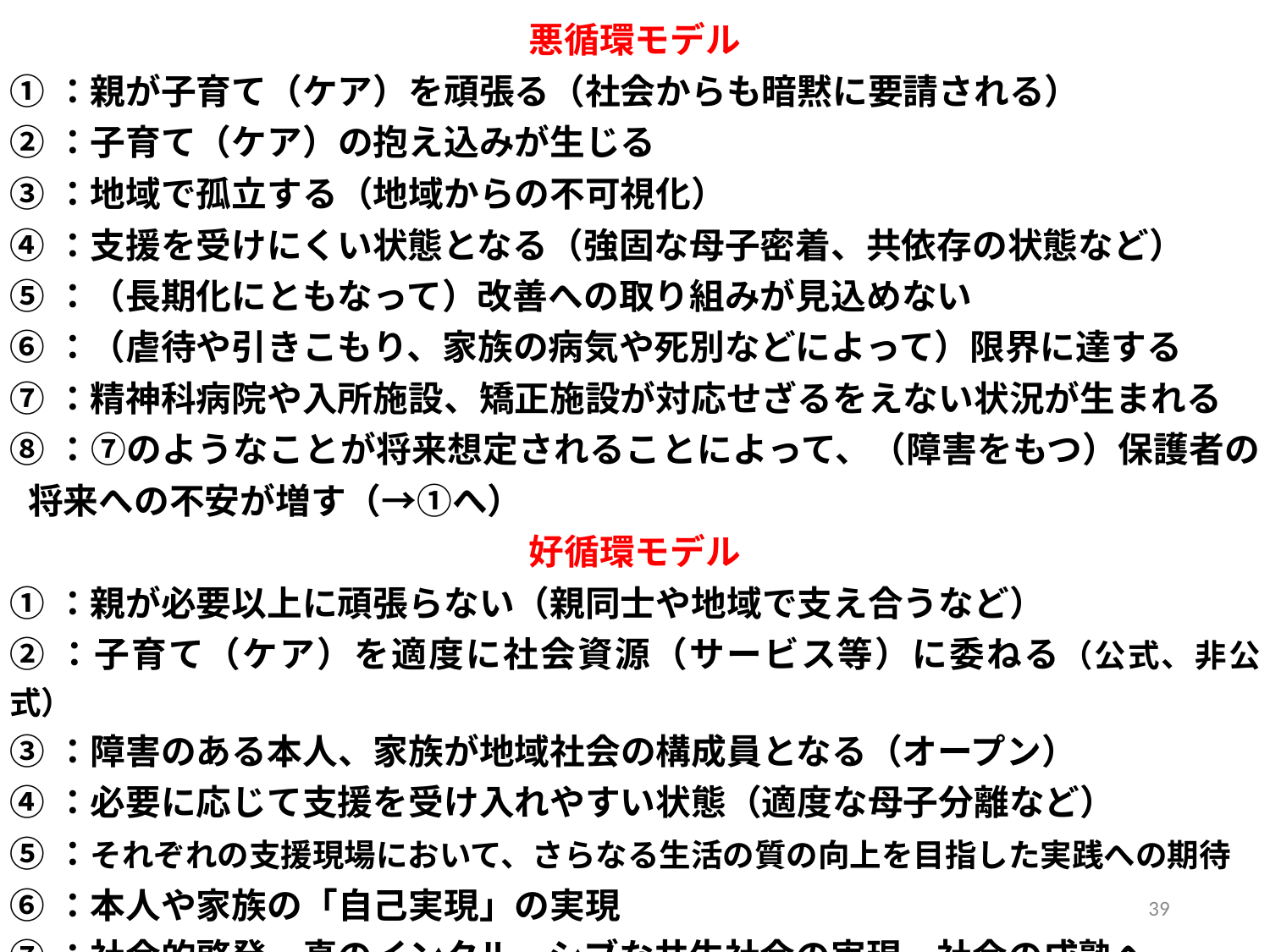

| 悪循環モデル |
| --- |
| ①：親が子育て（ケア）を頑張る（社会からも暗黙に要請される） ②：子育て（ケア）の抱え込みが生じる ③：地域で孤立する（地域からの不可視化） ④：支援を受けにくい状態となる（強固な母子密着、共依存の状態など） ⑤：（長期化にともなって）改善への取り組みが見込めない ⑥：（虐待や引きこもり、家族の病気や死別などによって）限界に達する ⑦：精神科病院や入所施設、矯正施設が対応せざるをえない状況が生まれる ⑧：⑦のようなことが将来想定されることによって、（障害をもつ）保護者の将来への不安が増す（→①へ） |
| 好循環モデル |
| ①：親が必要以上に頑張らない（親同士や地域で支え合うなど） ②：子育て（ケア）を適度に社会資源（サービス等）に委ねる（公式、非公式） ③：障害のある本人、家族が地域社会の構成員となる（オープン） ④：必要に応じて支援を受け入れやすい状態（適度な母子分離など） ⑤：それぞれの支援現場において、さらなる生活の質の向上を目指した実践への期待 ⑥：本人や家族の「自己実現」の実現 ⑦：社会的啓発、真のインクルーシブな共生社会の実現、社会の成熟へ ⑧：⑦のような展望があることによって、子どもに障害があるといえど、親の将来への安心感の醸成、不安感の解消につながる（→①へ） |
39